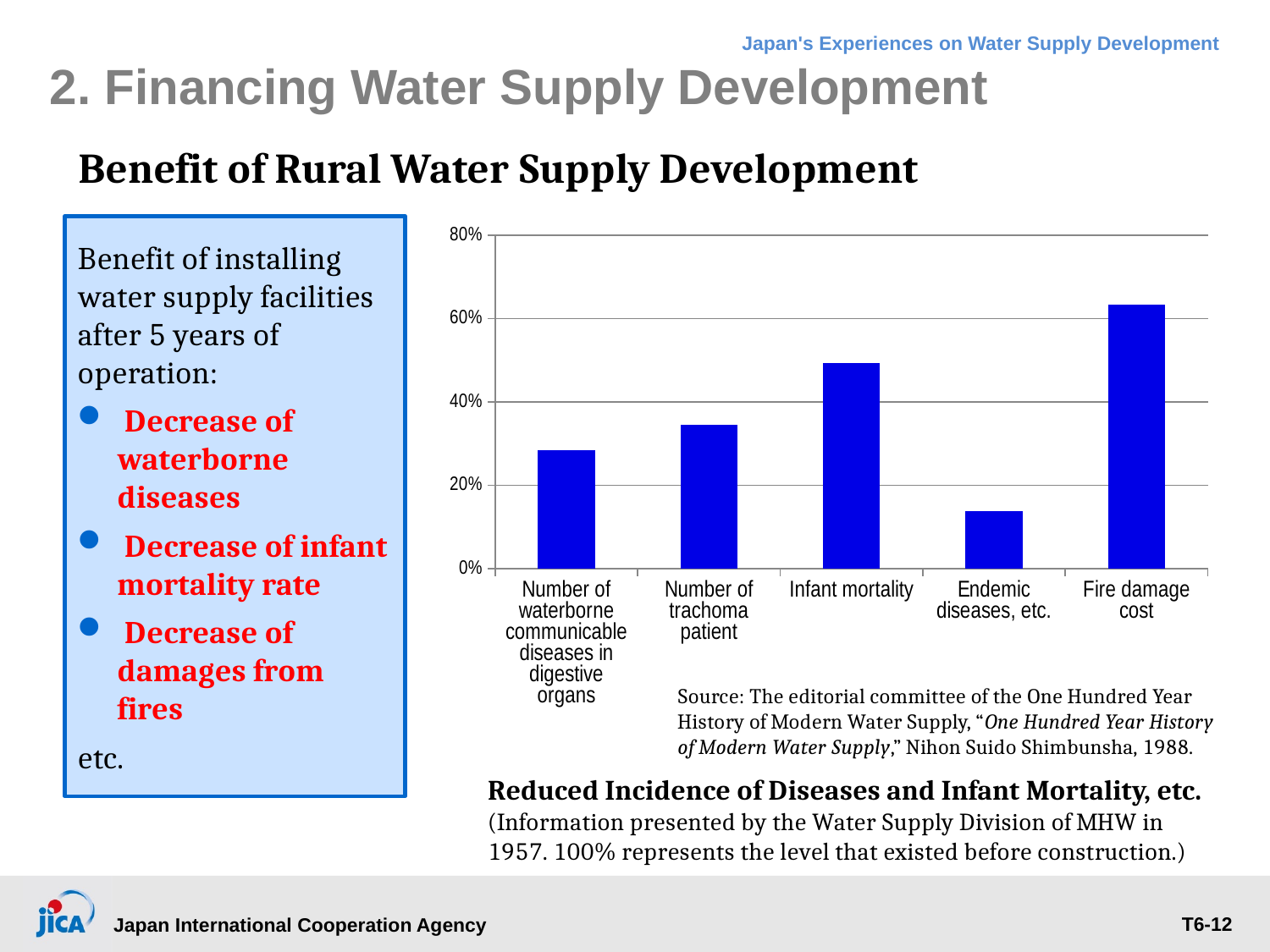

2. Financing Water Supply Development
Benefit of Rural Water Supply Development
Benefit of installing water supply facilities after 5 years of operation:
 Decrease of waterborne diseases
 Decrease of infant mortality rate
 Decrease of damages from fires
etc.

### Chart

| Category | 単位：％ |
|---|---|
| Number of waterborne communicable diseases in digestive organs | 0.285 |
| Number of trachoma patient | 0.346 |
| Infant mortality | 0.493 |
| Endemic diseases, etc. | 0.139 |
| Fire damage cost | 0.633 |
Source: The editorial committee of the One Hundred Year History of Modern Water Supply, “One Hundred Year History of Modern Water Supply,” Nihon Suido Shimbunsha, 1988.
Reduced Incidence of Diseases and Infant Mortality, etc. (Information presented by the Water Supply Division of MHW in 1957. 100% represents the level that existed before construction.)